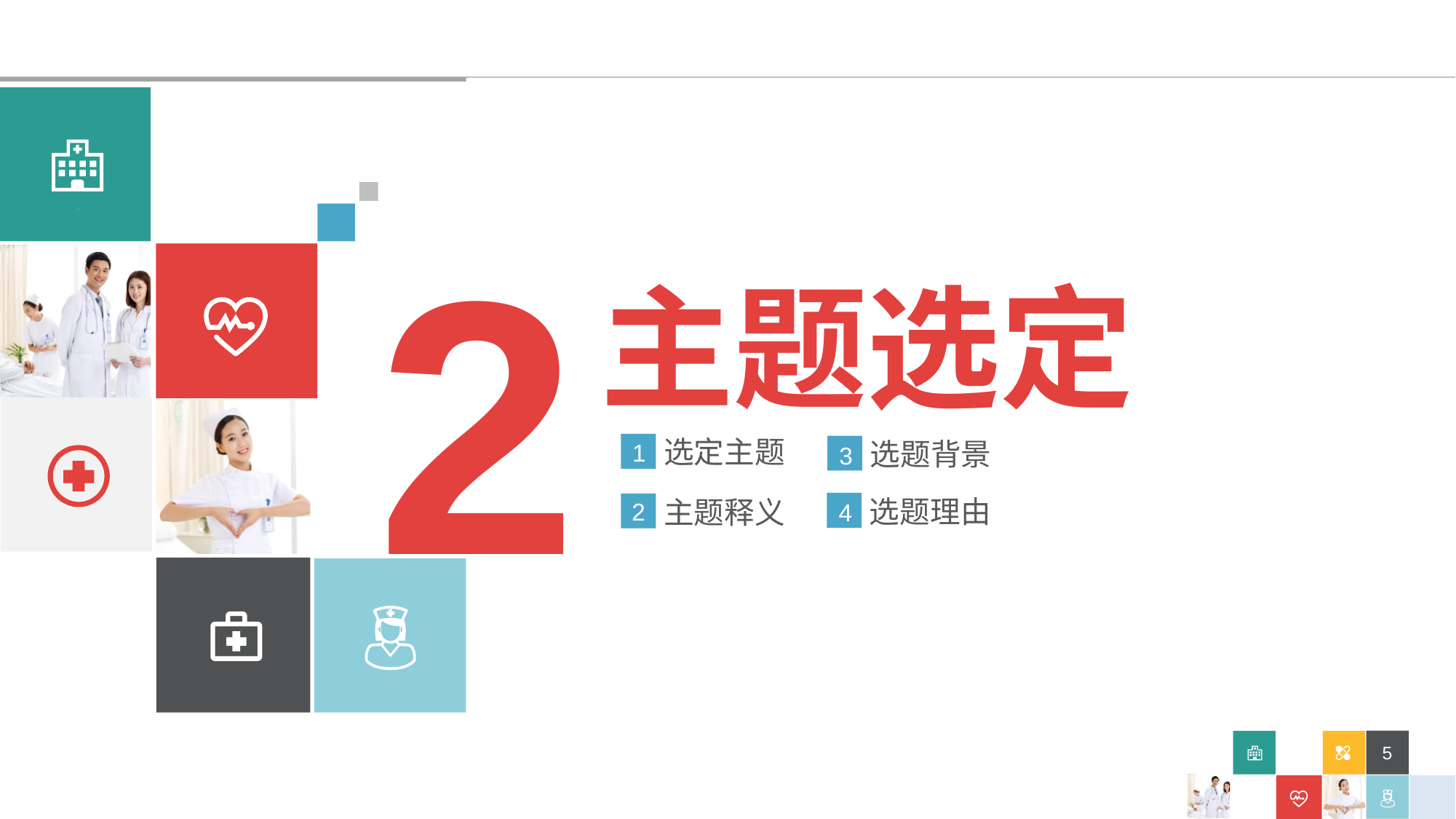

2

主题选定

选定主题
1

选题背景
3

选题理由
4

主题释义
2